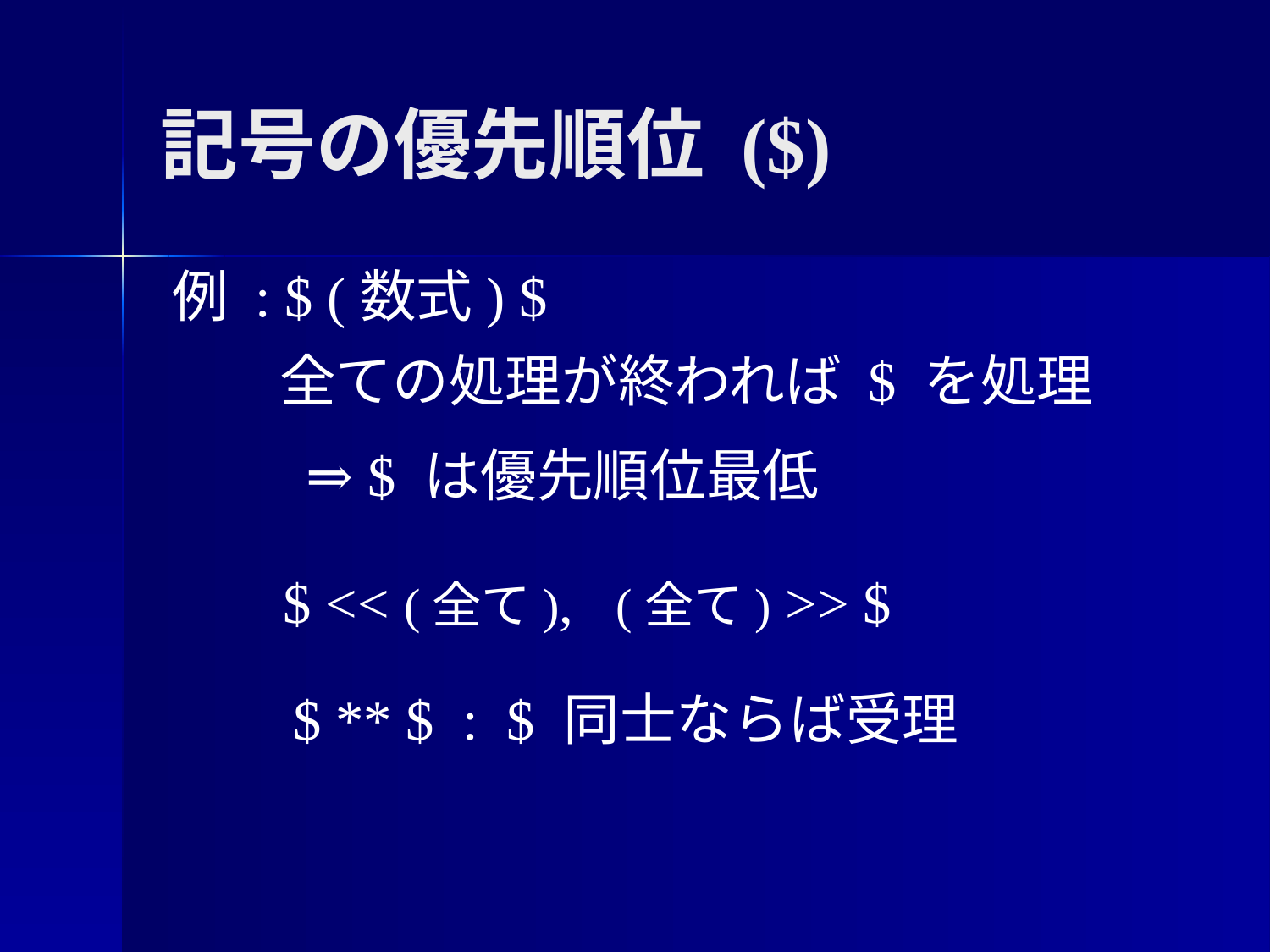

# 記号の優先順位 ($)
例 : $ (数式) $
全ての処理が終われば $ を処理
⇒ $ は優先順位最低
 $ << (全て),   (全て) >> $
$ ** $  :  $ 同士ならば受理